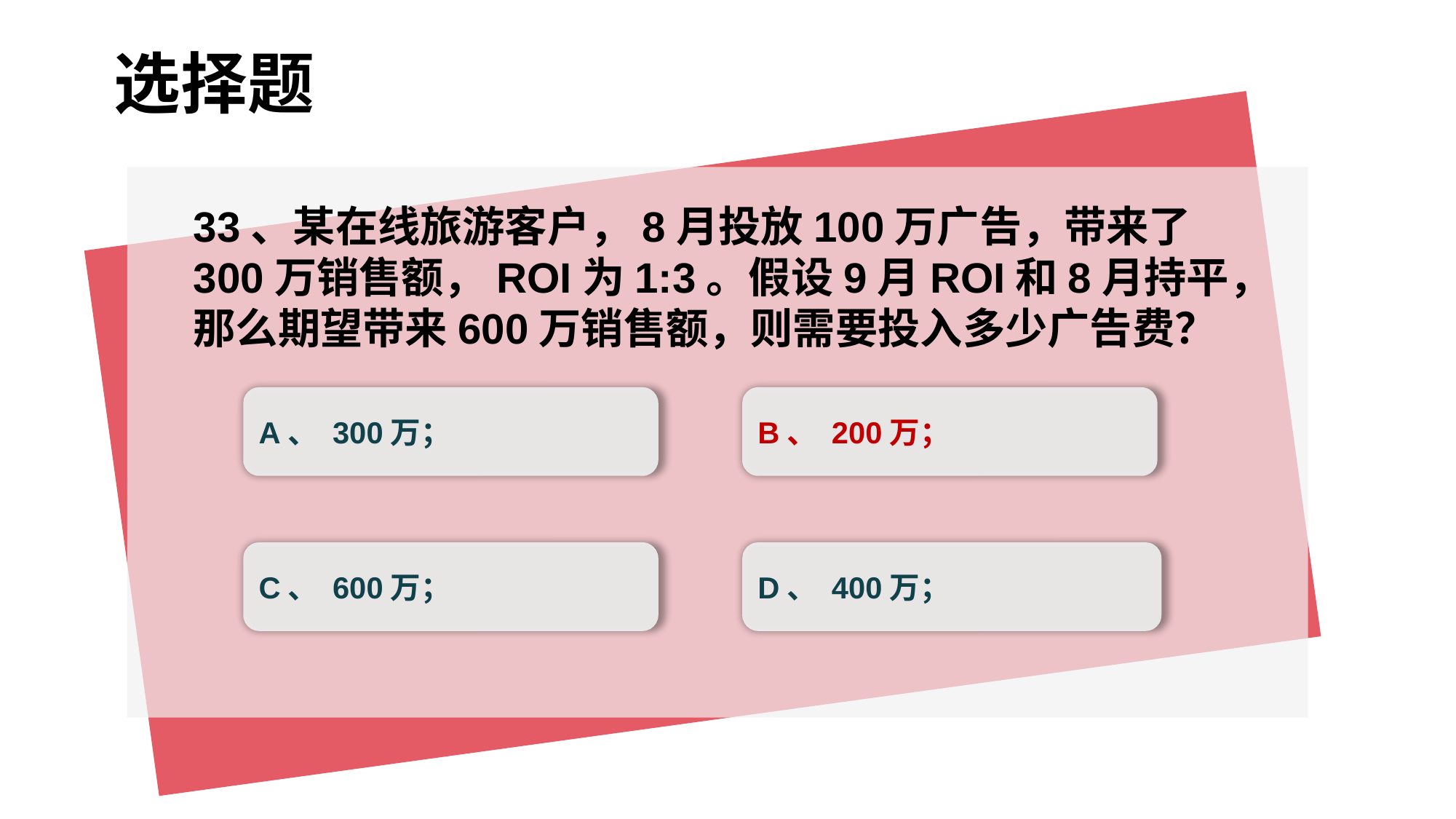

选择题

33、某在线旅游客户，8月投放100万广告，带来了300万销售额，ROI为1:3。假设9月ROI和8月持平，那么期望带来600万销售额，则需要投入多少广告费？

A、 300万；
B、 200万；
C、 600万；
D、 400万；